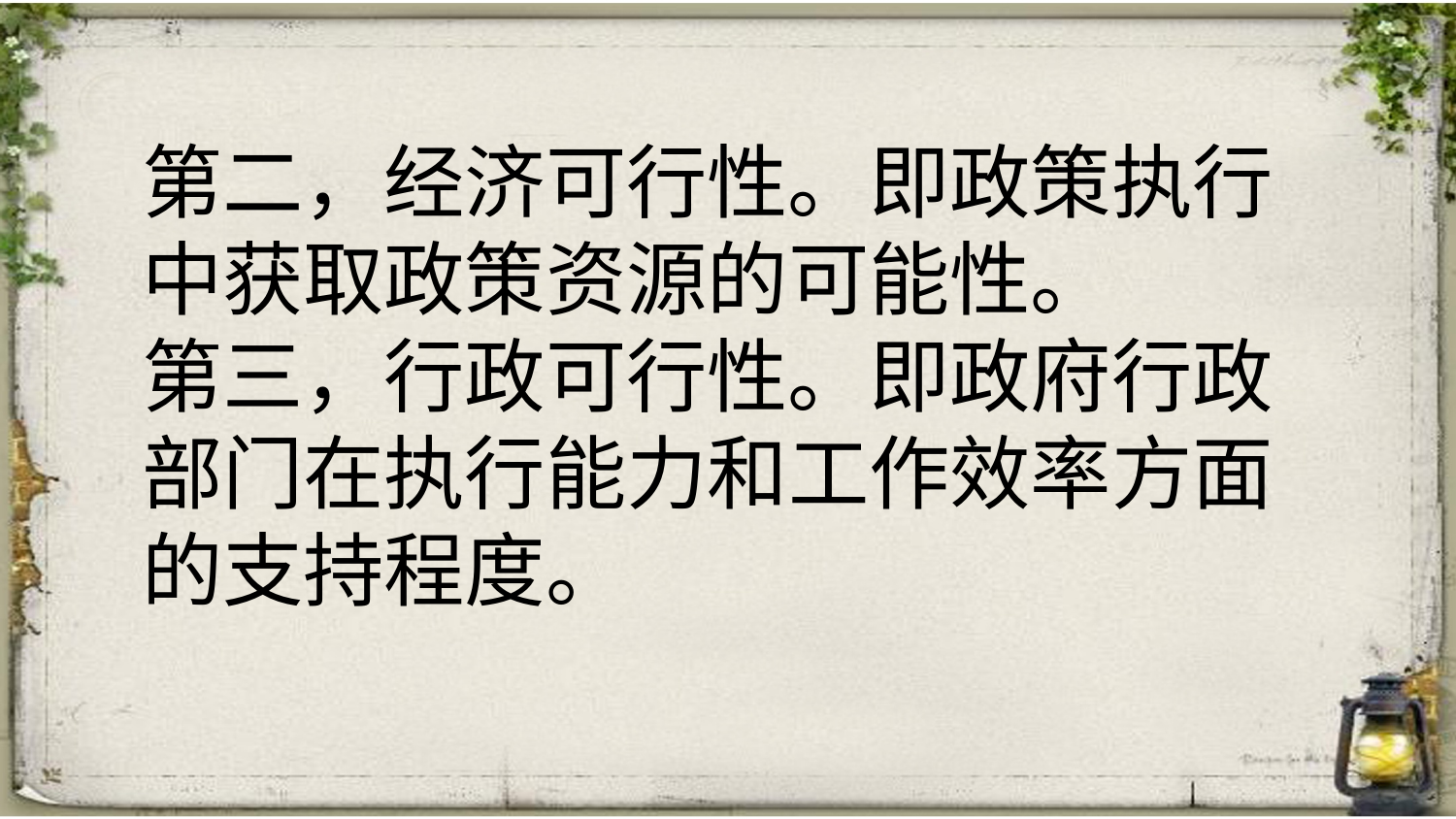

第二，经济可行性。即政策执行中获取政策资源的可能性。
第三，行政可行性。即政府行政部门在执行能力和工作效率方面的支持程度。